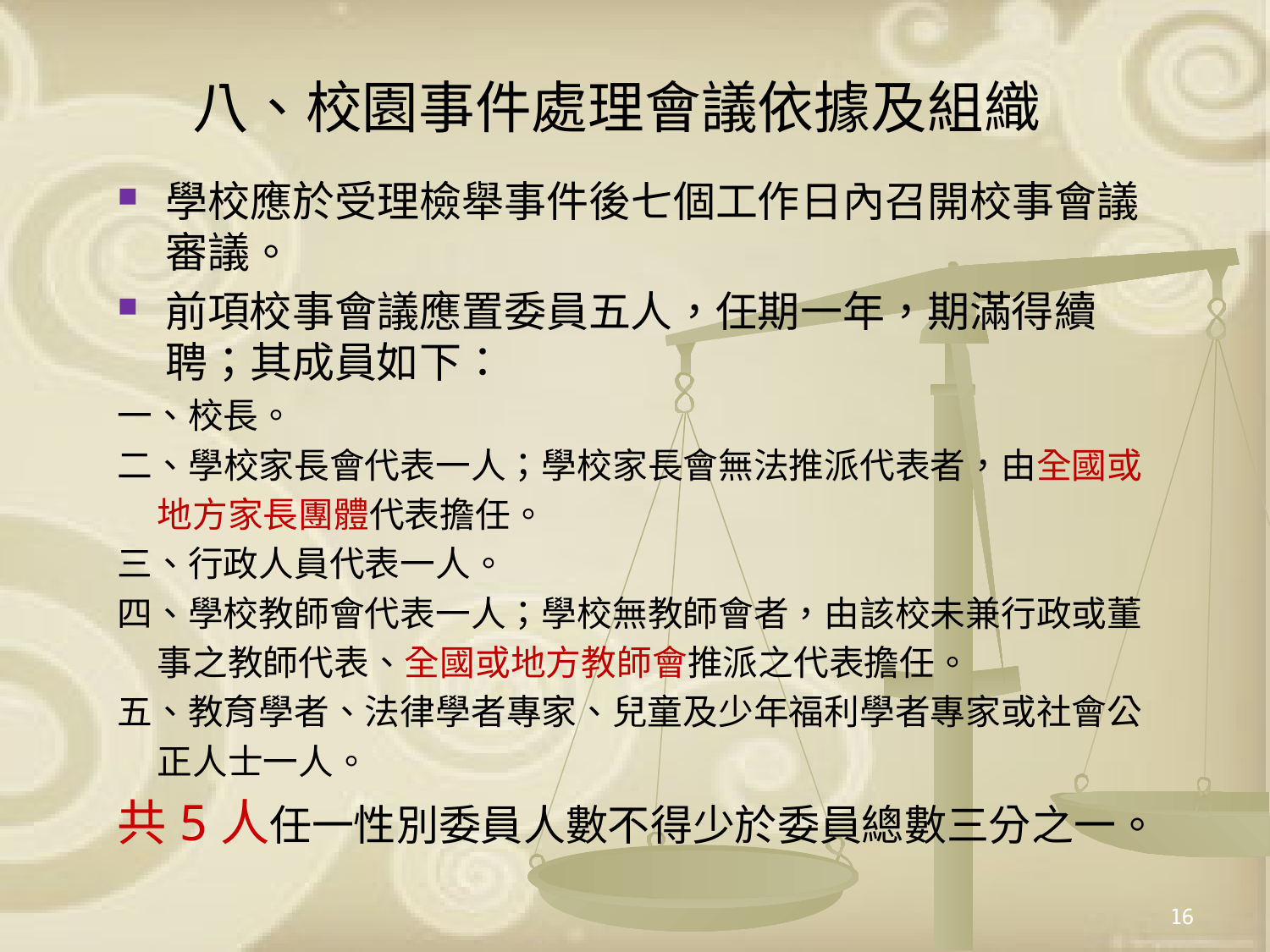

# 八、校園事件處理會議依據及組織
學校應於受理檢舉事件後七個工作日內召開校事會議審議。
前項校事會議應置委員五人，任期一年，期滿得續聘；其成員如下：
一、校長。
二、學校家長會代表一人；學校家長會無法推派代表者，由全國或
    地方家長團體代表擔任。
三、行政人員代表一人。
四、學校教師會代表一人；學校無教師會者，由該校未兼行政或董
    事之教師代表、全國或地方教師會推派之代表擔任。
五、教育學者、法律學者專家、兒童及少年福利學者專家或社會公
    正人士一人。
共5人任一性別委員人數不得少於委員總數三分之一。
16